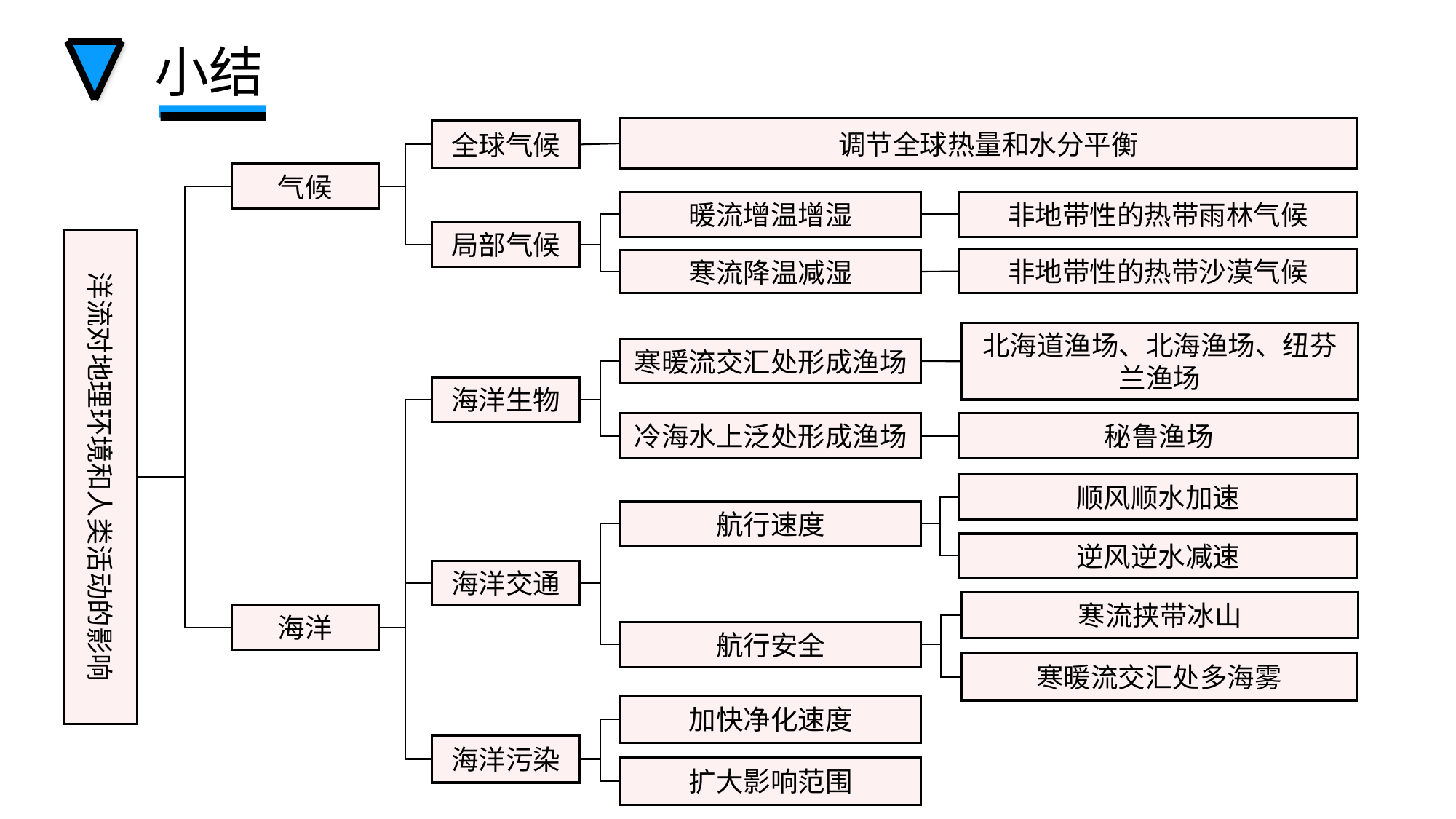

小结

调节全球热量和水分平衡
全球气候
气候
暖流增温增湿
非地带性的热带雨林气候
局部气候
洋流对地理环境和人类活动的影响
非地带性的热带沙漠气候
寒流降温减湿
北海道渔场、北海渔场、纽芬兰渔场
寒暖流交汇处形成渔场
海洋生物
冷海水上泛处形成渔场
秘鲁渔场
顺风顺水加速
航行速度
逆风逆水减速
海洋交通
寒流挟带冰山
海洋
航行安全
寒暖流交汇处多海雾
加快净化速度
海洋污染
扩大影响范围